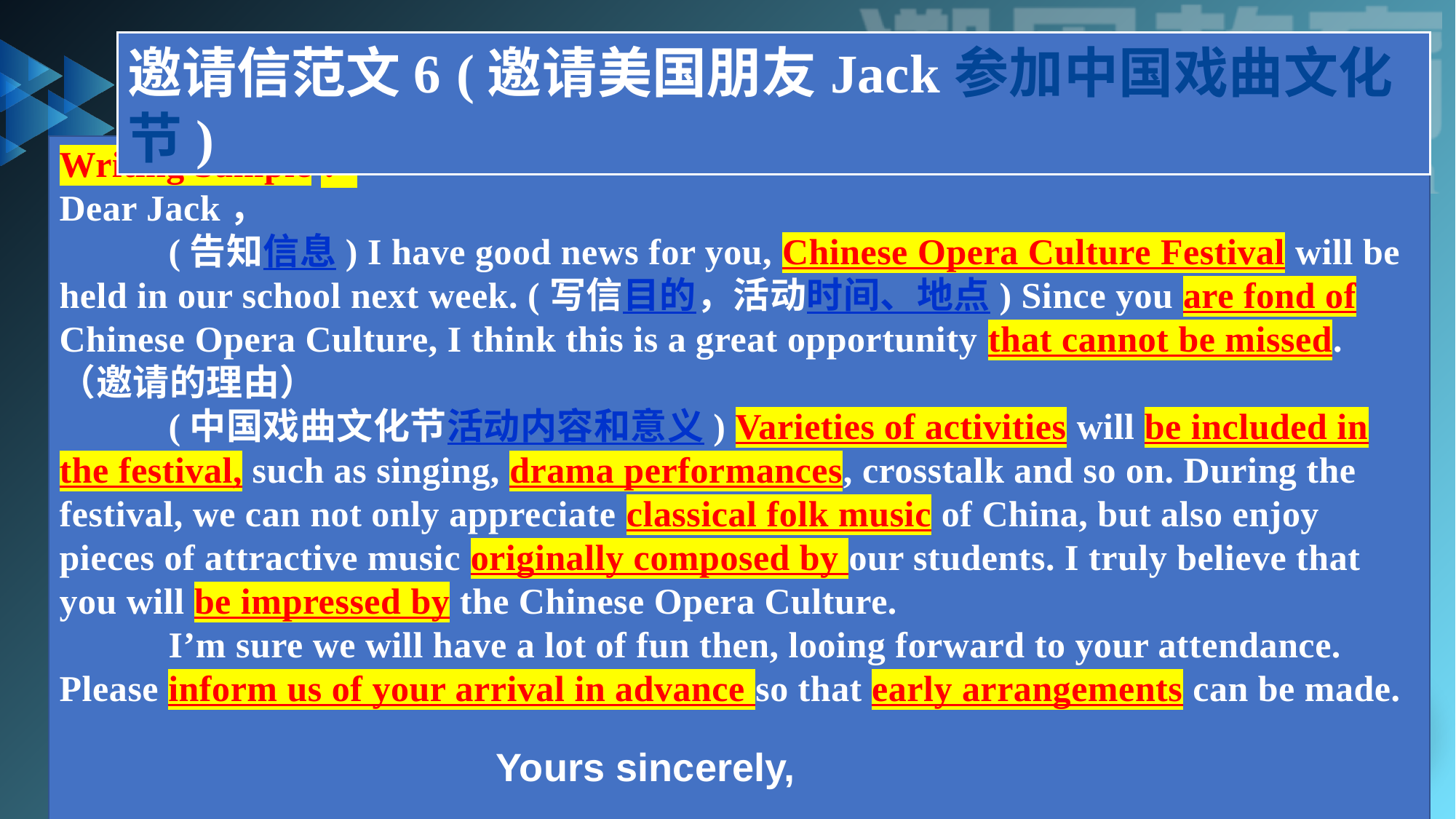

邀请信范文6 (邀请美国朋友Jack参加中国戏曲文化节)

Writing Sample：
Dear Jack，
	(告知信息) I have good news for you, Chinese Opera Culture Festival will be held in our school next week. (写信目的，活动时间、地点) Since you are fond of Chinese Opera Culture, I think this is a great opportunity that cannot be missed. （邀请的理由）
	(中国戏曲文化节活动内容和意义) Varieties of activities will be included in the festival, such as singing, drama performances, crosstalk and so on. During the festival, we can not only appreciate classical folk music of China, but also enjoy pieces of attractive music originally composed by our students. I truly believe that you will be impressed by the Chinese Opera Culture.
	I’m sure we will have a lot of fun then, looing forward to your attendance. Please inform us of your arrival in advance so that early arrangements can be made.
																Yours sincerely,                                          																	Li Hua